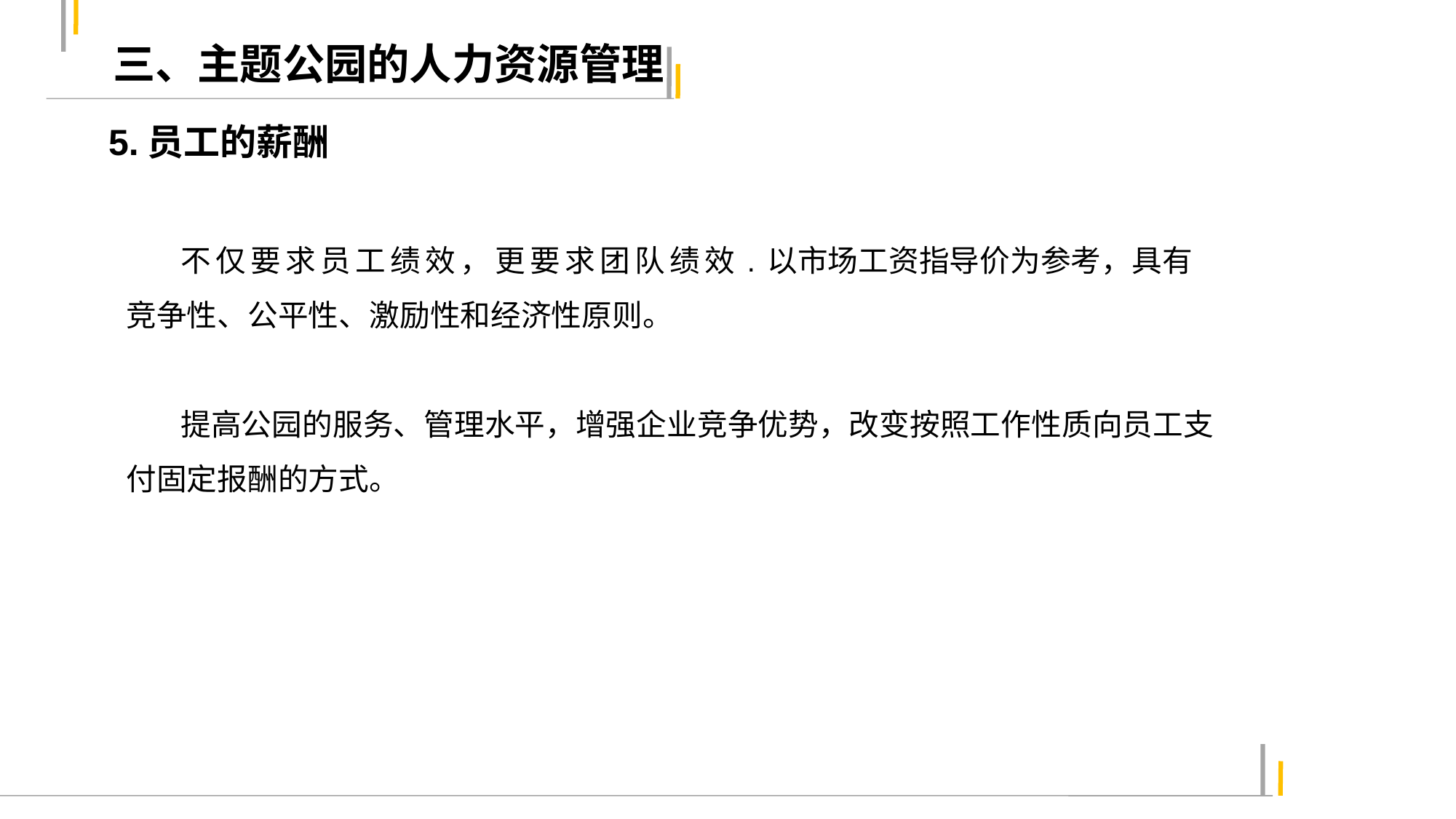

三、主题公园的人力资源管理

5.员工的薪酬
不仅要求员工绩效，更要求团队绩效.以市场工资指导价为参考，具有竞争性、公平性、激励性和经济性原则。

提高公园的服务、管理水平，增强企业竞争优势，改变按照工作性质向员工支付固定报酬的方式。